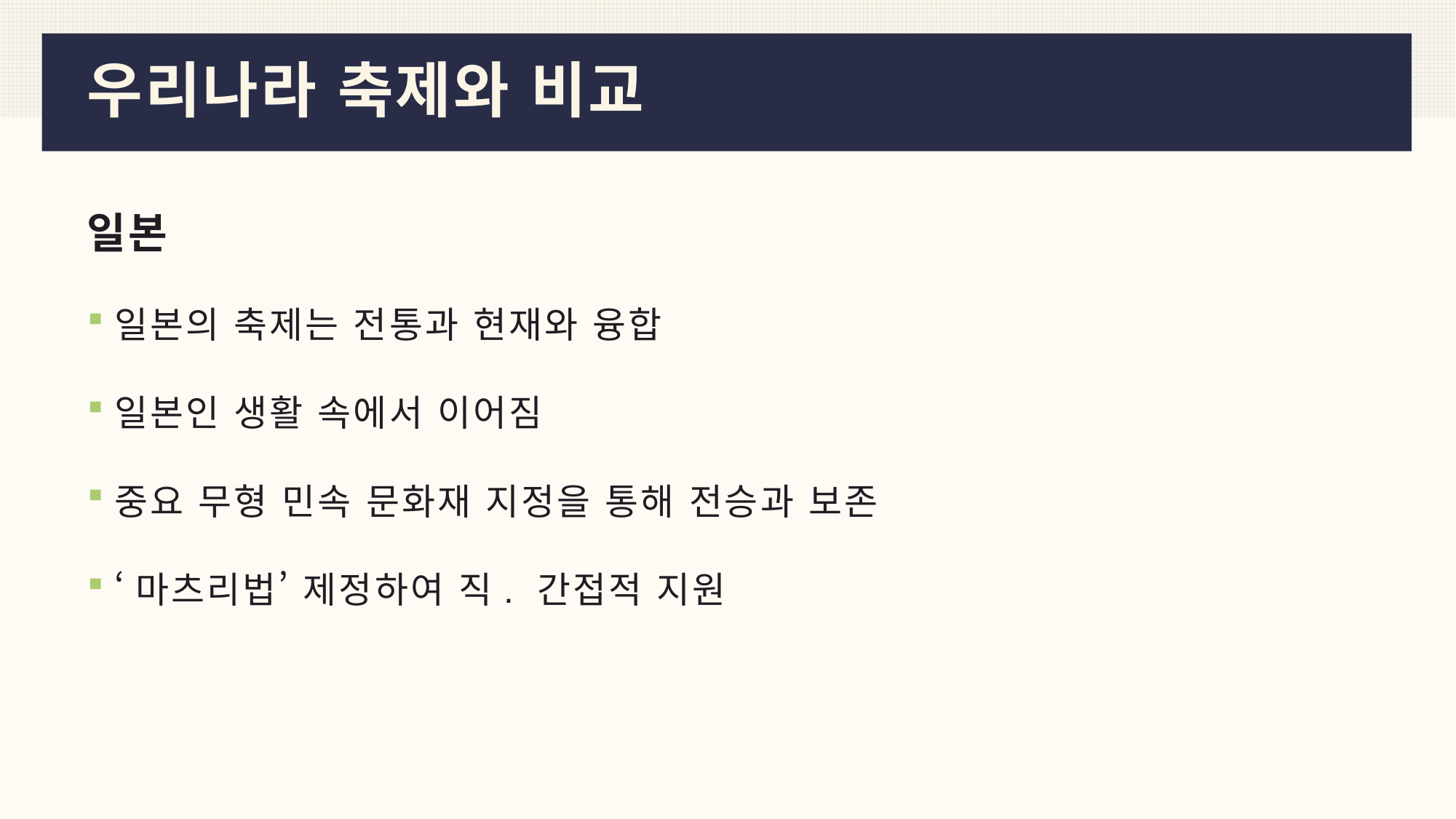

# 우리나라 축제와 비교
일본
일본의 축제는 전통과 현재와 융합
일본인 생활 속에서 이어짐
중요 무형 민속 문화재 지정을 통해 전승과 보존
‘마츠리법’ 제정하여 직. 간접적 지원